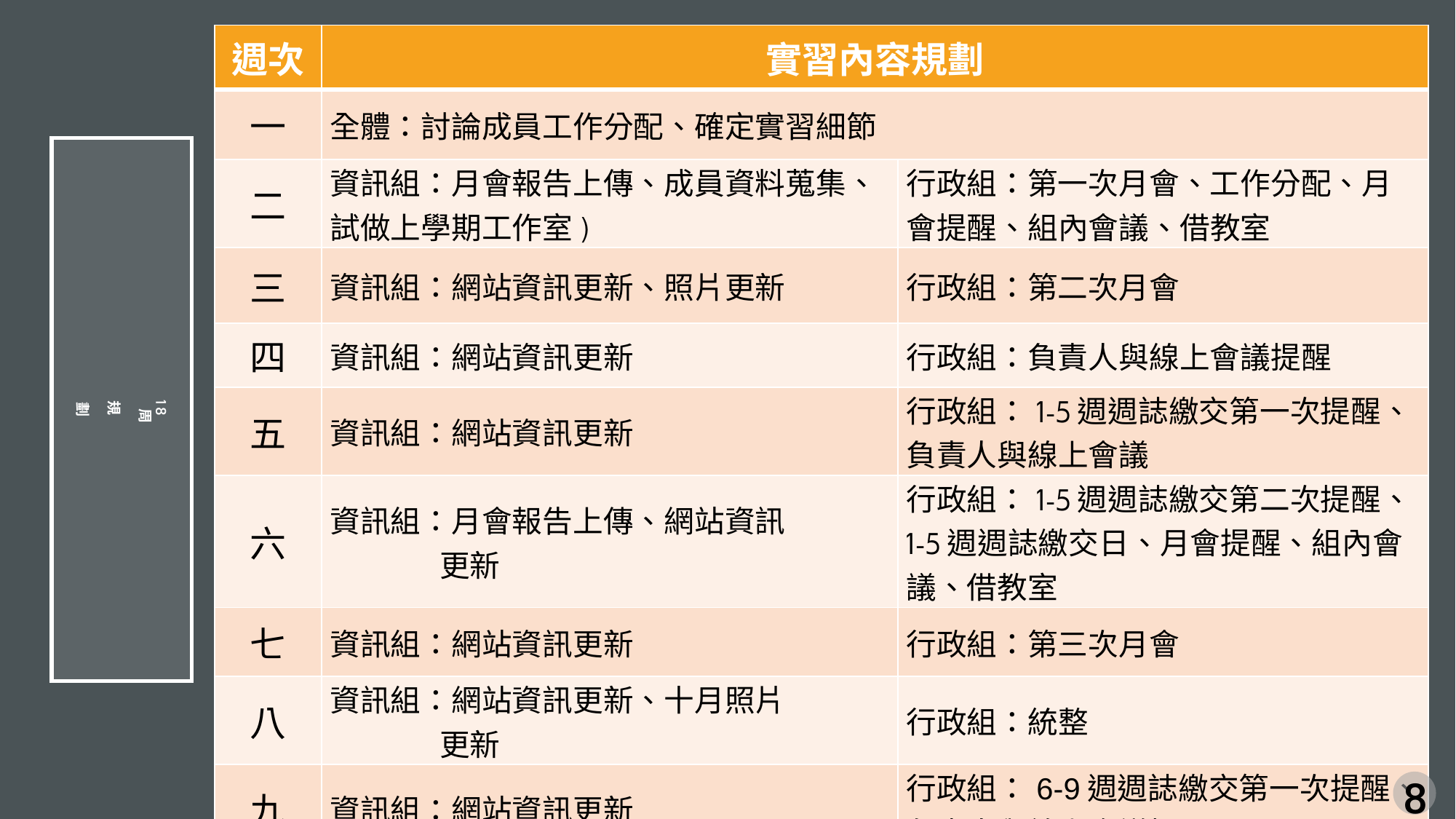

| 週次 | 實習內容規劃 |  |
| --- | --- | --- |
| 一 | 全體：討論成員工作分配、確定實習細節 |  |
| 二 | 資訊組：月會報告上傳、成員資料蒐集、試做上學期工作室) | 行政組：第一次月會、工作分配、月會提醒、組內會議、借教室 |
| 三 | 資訊組：網站資訊更新、照片更新 | 行政組：第二次月會 |
| 四 | 資訊組：網站資訊更新 | 行政組：負責人與線上會議提醒 |
| 五 | 資訊組：網站資訊更新 | 行政組：1-5週週誌繳交第一次提醒、負責人與線上會議 |
| 六 | 資訊組：月會報告上傳、網站資訊 更新 | 行政組：1-5週週誌繳交第二次提醒、1-5週週誌繳交日、月會提醒、組內會議、借教室 |
| 七 | 資訊組：網站資訊更新 | 行政組：第三次月會 |
| 八 | 資訊組：網站資訊更新、十月照片 更新 | 行政組：統整 |
| 九 | 資訊組：網站資訊更新 | 行政組：6-9週週誌繳交第一次提醒、負責人與線上會議提醒 |

# 18 周 規 劃
8